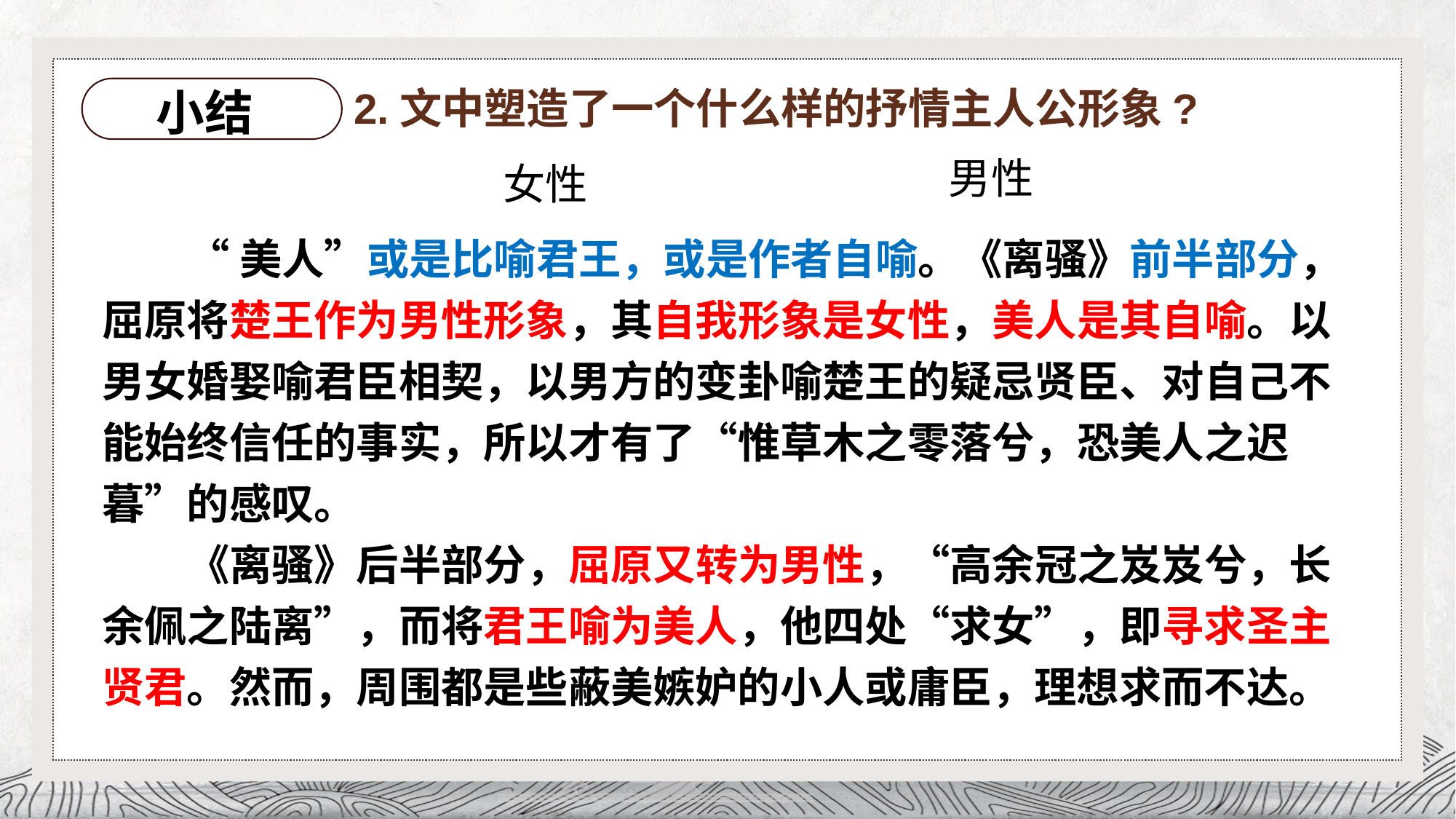

2.文中塑造了一个什么样的抒情主人公形象?
# 小结
男性
女性
“美人”或是比喻君王，或是作者自喻。《离骚》前半部分，屈原将楚王作为男性形象，其自我形象是女性，美人是其自喻。以男女婚娶喻君臣相契，以男方的变卦喻楚王的疑忌贤臣、对自己不能始终信任的事实，所以才有了“惟草木之零落兮，恐美人之迟暮”的感叹。
《离骚》后半部分，屈原又转为男性，“高余冠之岌岌兮，长余佩之陆离”，而将君王喻为美人，他四处“求女”，即寻求圣主贤君。然而，周围都是些蔽美嫉妒的小人或庸臣，理想求而不达。